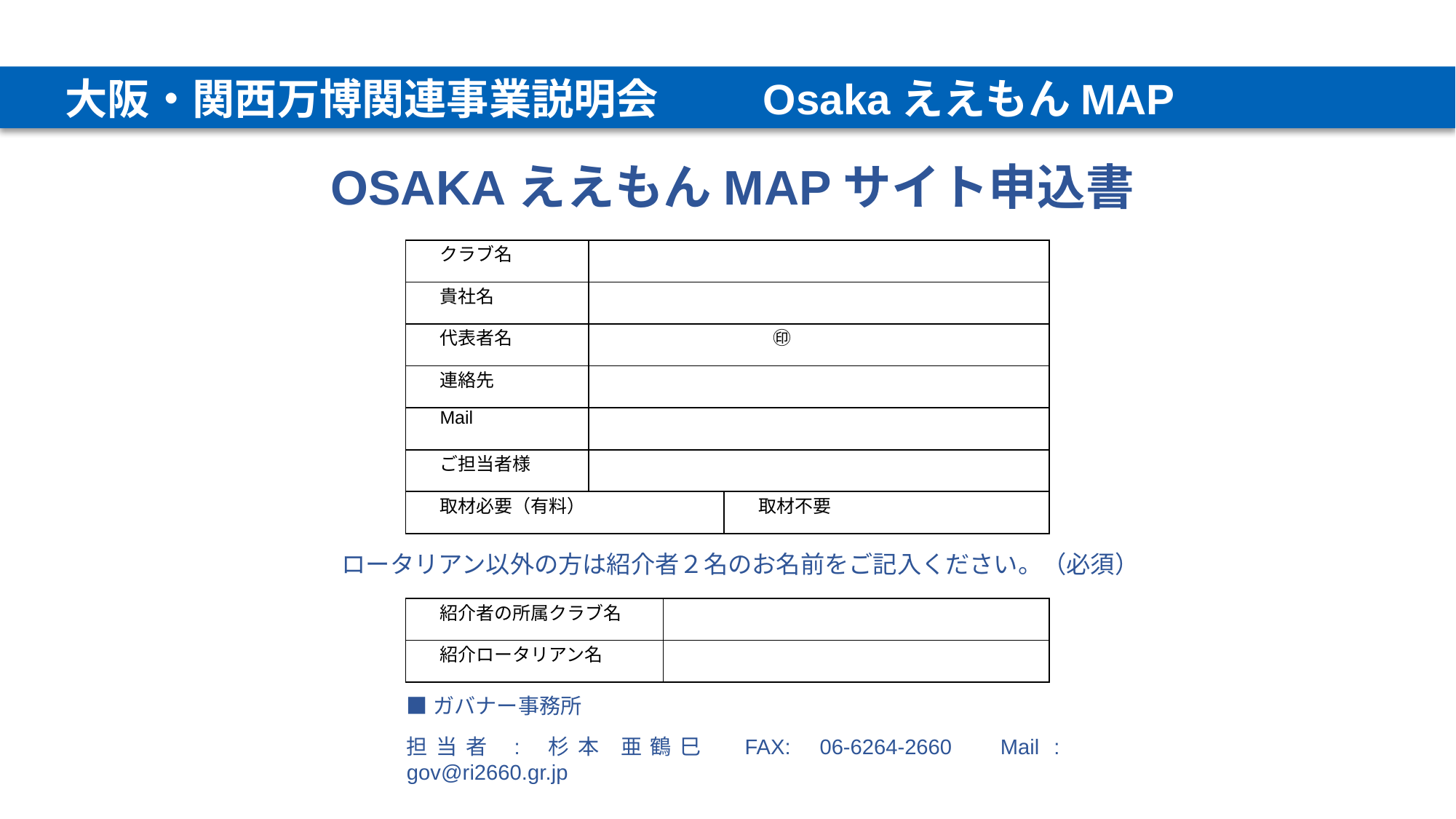

大阪・関西万博関連事業説明会　　 OsakaええもんMAP

　OSAKAええもんMAPサイト申込書
| クラブ名 |  |  |
| --- | --- | --- |
| 貴社名 |  |  |
| 代表者名 | ㊞ |  |
| 連絡先 |  |  |
| Mail |  |  |
| ご担当者様 |  |  |
| 取材必要（有料） |  | 取材不要 |
ロータリアン以外の方は紹介者２名のお名前をご記入ください。（必須）
| 紹介者の所属クラブ名 |  |
| --- | --- |
| 紹介ロータリアン名 |  |
■ガバナー事務所
担当者 : 杉本 亜鶴巳　FAX:  06-6264-2660　Mail : gov@ri2660.gr.jp